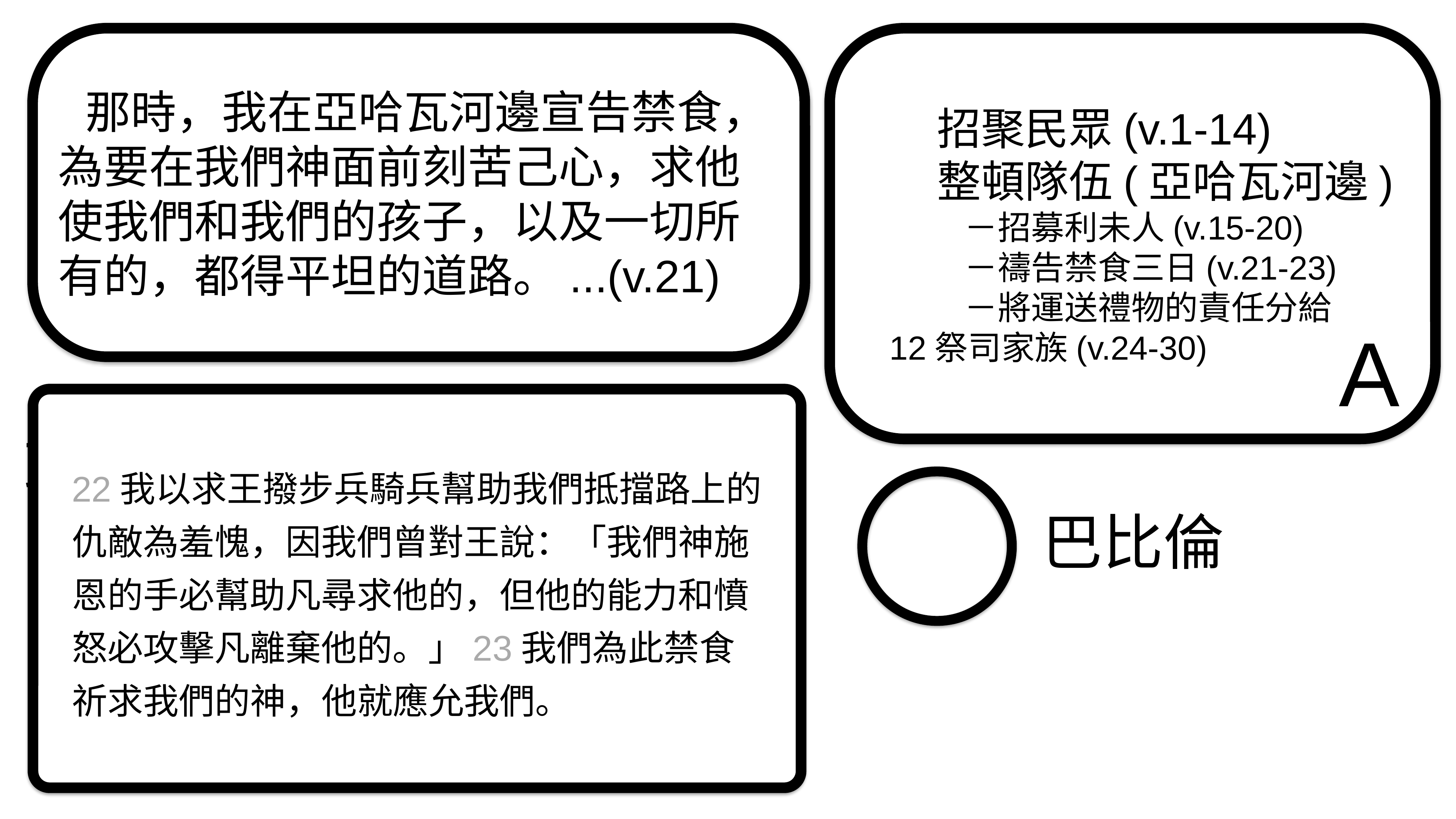

那時，我在亞哈瓦河邊宣告禁食，為要在我們神面前刻苦己心，求他使我們和我們的孩子，以及一切所有的，都得平坦的道路。...(v.21)
招聚民眾(v.1-14)
整頓隊伍(亞哈瓦河邊)
－招募利未人(v.15-20)
－禱告禁食三日(v.21-23)
－將運送禮物的責任分給
12祭司家族(v.24-30)

以斯拉
從巴比倫到耶路撒冷
A
22我以求王撥步兵騎兵幫助我們抵擋路上的仇敵為羞愧，因我們曾對王說：「我們神施恩的手必幫助凡尋求他的，但他的能力和憤怒必攻擊凡離棄他的。」23我們為此禁食祈求我們的神，他就應允我們。
耶路撒冷

巴比倫